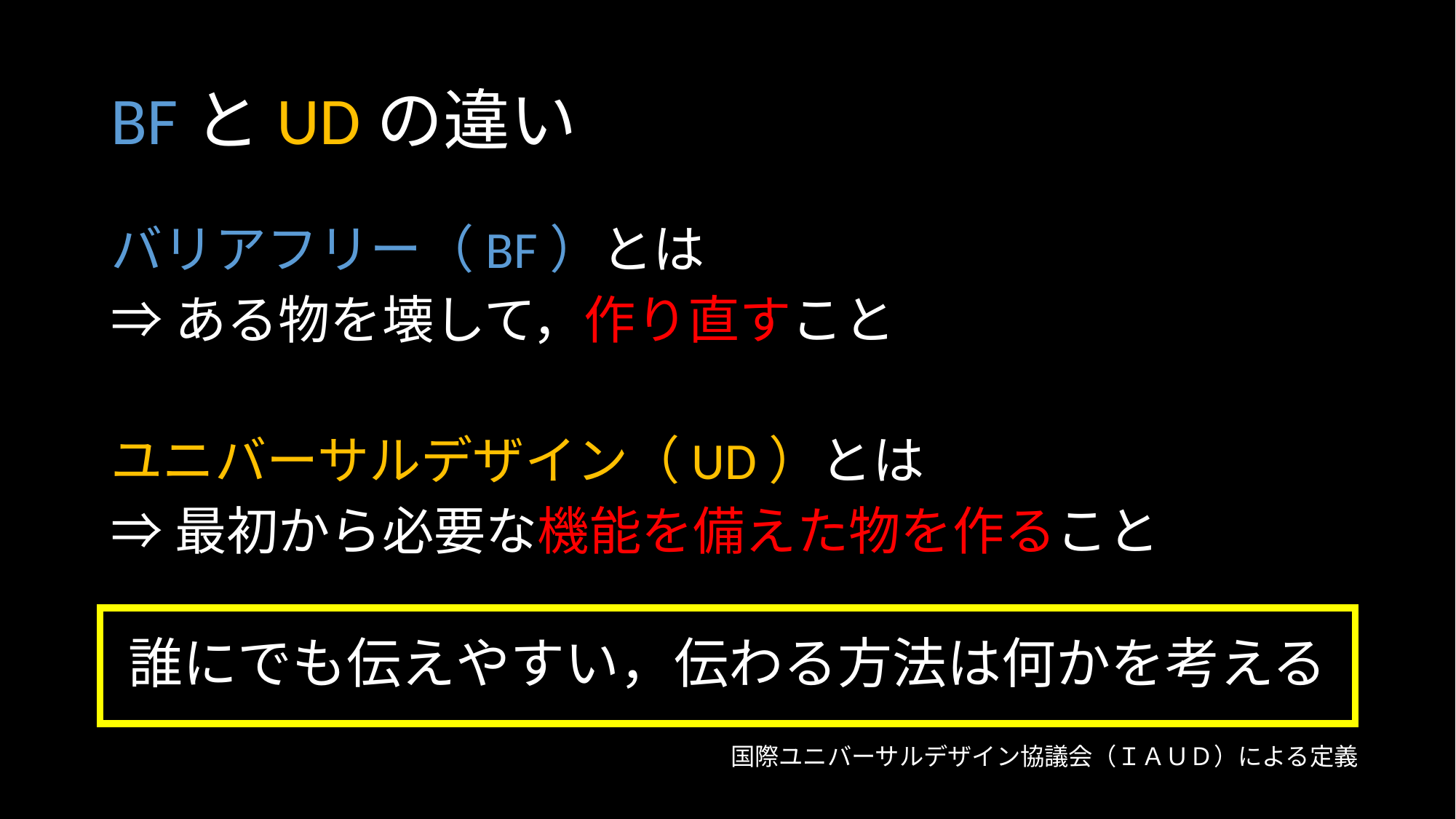

# BFとUDの違い
バリアフリー（BF）とは
⇒ある物を壊して，作り直すこと

ユニバーサルデザイン（UD）とは
⇒最初から必要な機能を備えた物を作ること
誰にでも伝えやすい，伝わる方法は何かを考える
国際ユニバーサルデザイン協議会（ＩＡＵＤ）による定義